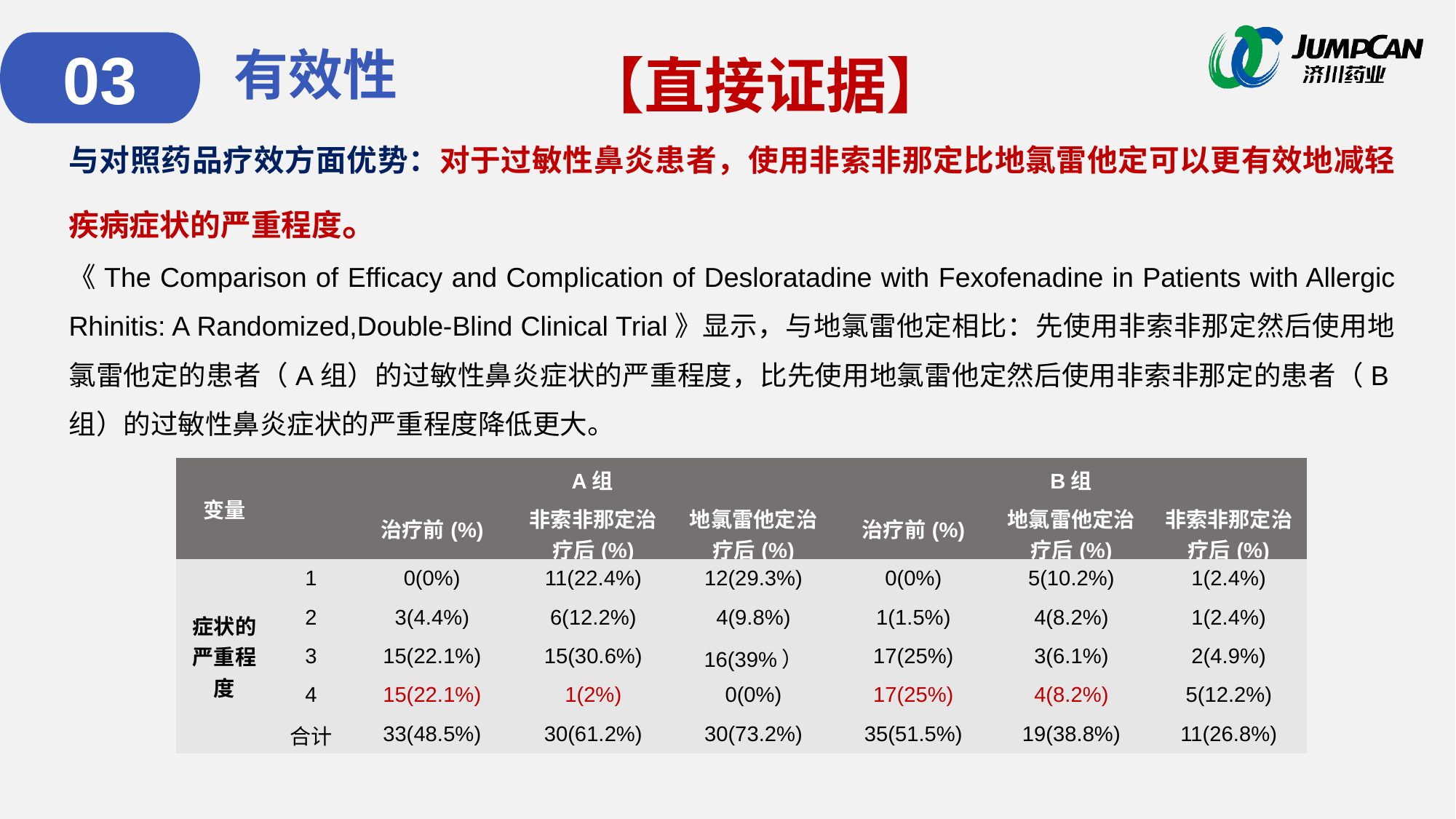

【直接证据】
03
有效性
与对照药品疗效方面优势：对于过敏性鼻炎患者，使用非索非那定比地氯雷他定可以更有效地减轻疾病症状的严重程度。
《The Comparison of Efficacy and Complication of Desloratadine with Fexofenadine in Patients with Allergic Rhinitis: A Randomized,Double-Blind Clinical Trial》显示，与地氯雷他定相比：先使用非索非那定然后使用地氯雷他定的患者（A组）的过敏性鼻炎症状的严重程度，比先使用地氯雷他定然后使用非索非那定的患者（B组）的过敏性鼻炎症状的严重程度降低更大。
| 变量 |  | A组 |  |  | B组 |  |  |
| --- | --- | --- | --- | --- | --- | --- | --- |
|  |  | 治疗前(%) | 非索非那定治疗后(%) | 地氯雷他定治疗后(%) | 治疗前(%) | 地氯雷他定治疗后(%) | 非索非那定治疗后(%) |
| 症状的严重程度 | 1 | 0(0%) | 11(22.4%) | 12(29.3%) | 0(0%) | 5(10.2%) | 1(2.4%) |
|  | 2 | 3(4.4%) | 6(12.2%) | 4(9.8%) | 1(1.5%) | 4(8.2%) | 1(2.4%) |
|  | 3 | 15(22.1%) | 15(30.6%) | 16(39%） | 17(25%) | 3(6.1%) | 2(4.9%) |
|  | 4 | 15(22.1%) | 1(2%) | 0(0%) | 17(25%) | 4(8.2%) | 5(12.2%) |
|  | 合计 | 33(48.5%) | 30(61.2%) | 30(73.2%) | 35(51.5%) | 19(38.8%) | 11(26.8%) |